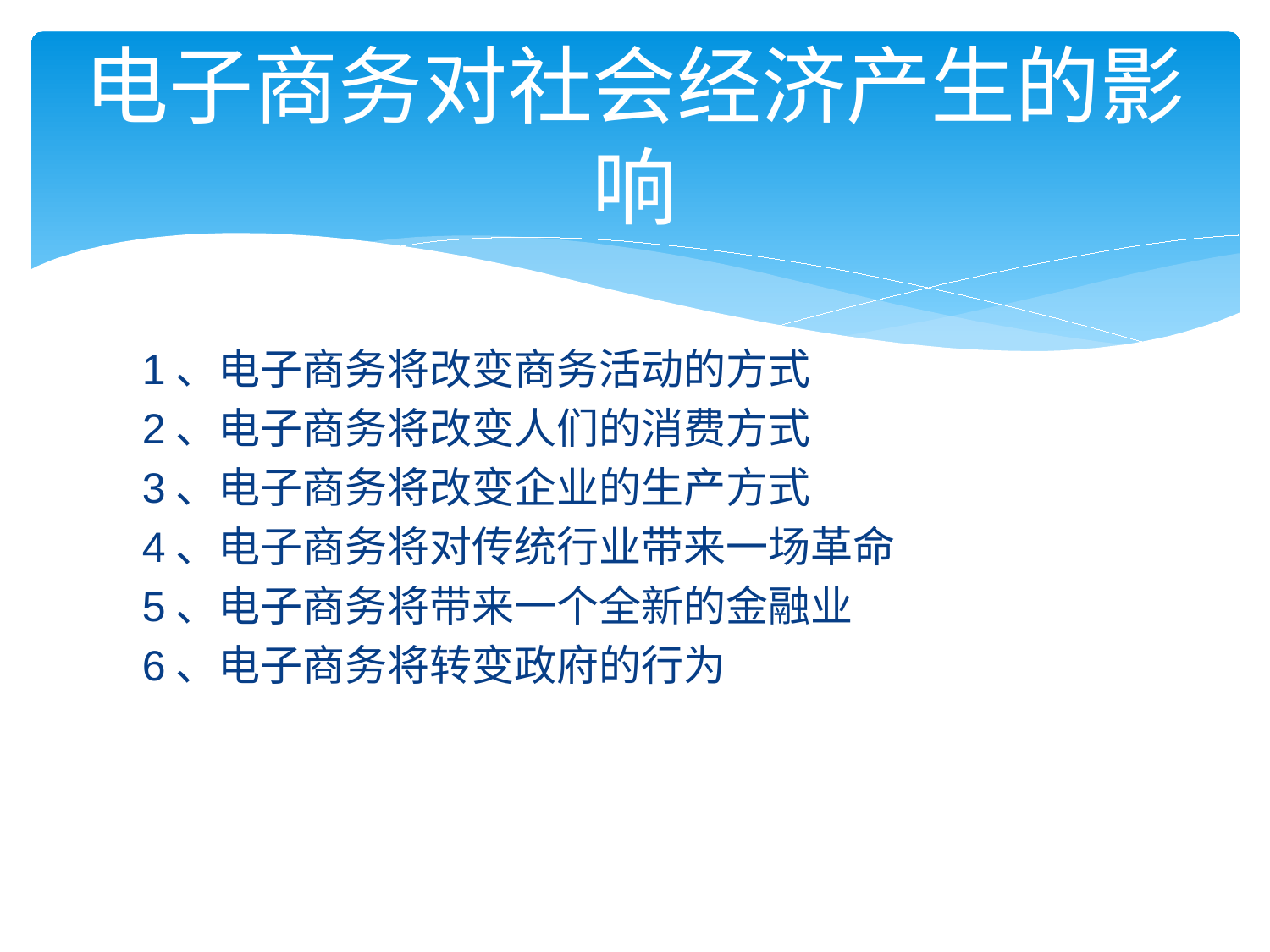

# 电子商务对社会经济产生的影响
  1、电子商务将改变商务活动的方式
  2、电子商务将改变人们的消费方式
  3、电子商务将改变企业的生产方式
  4、电子商务将对传统行业带来一场革命
  5、电子商务将带来一个全新的金融业
  6、电子商务将转变政府的行为